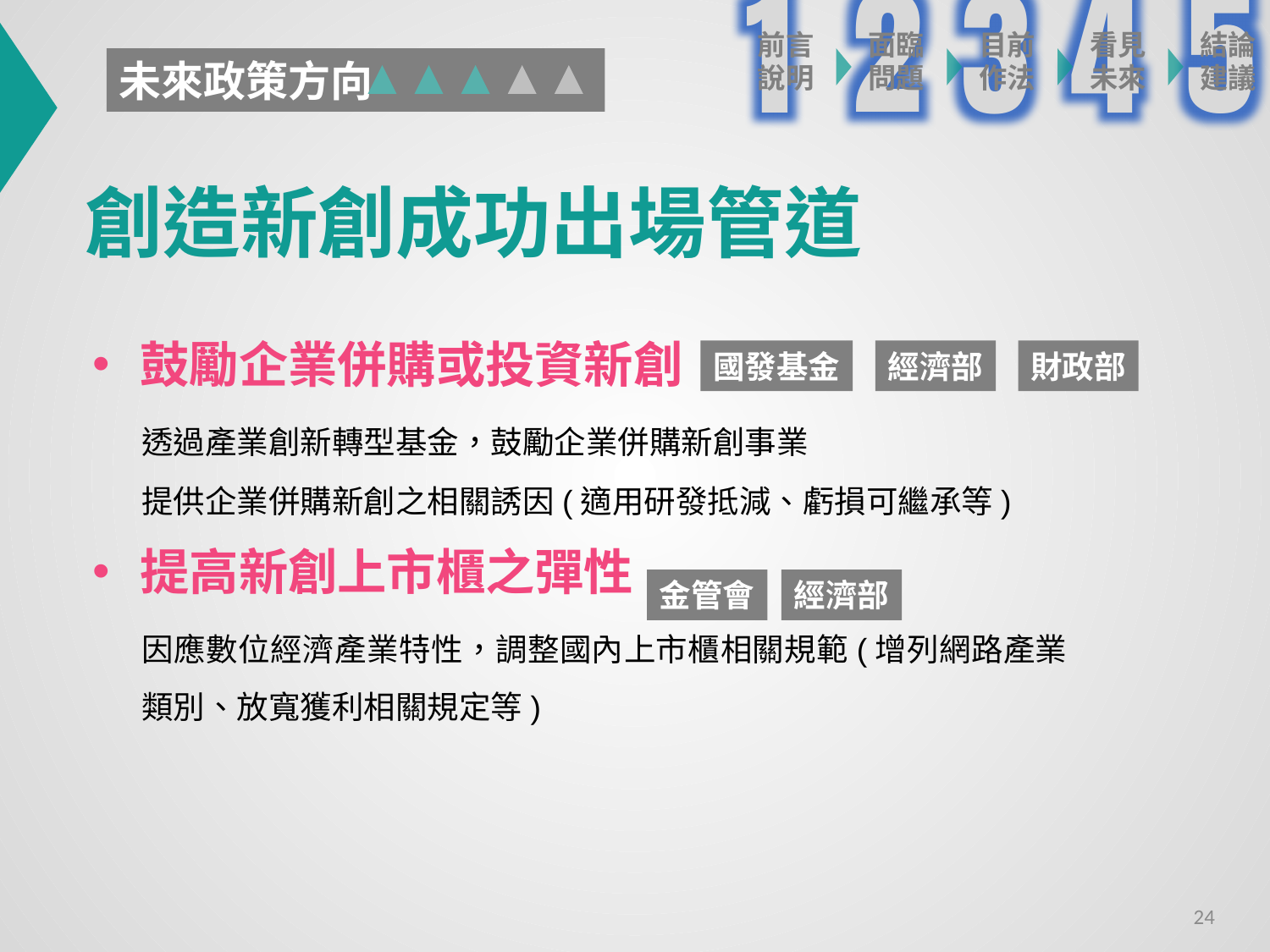

2
5
1
3
4
前言
說明
面臨問題
目前作法
看見未來
結論建議

未來政策方向

創造新創成功出場管道
鼓勵企業併購或投資新創
透過產業創新轉型基金，鼓勵企業併購新創事業
提供企業併購新創之相關誘因(適用研發抵減、虧損可繼承等)
提高新創上市櫃之彈性
因應數位經濟產業特性，調整國內上市櫃相關規範(增列網路產業類別、放寬獲利相關規定等)
國發基金
經濟部
財政部
金管會
經濟部
24